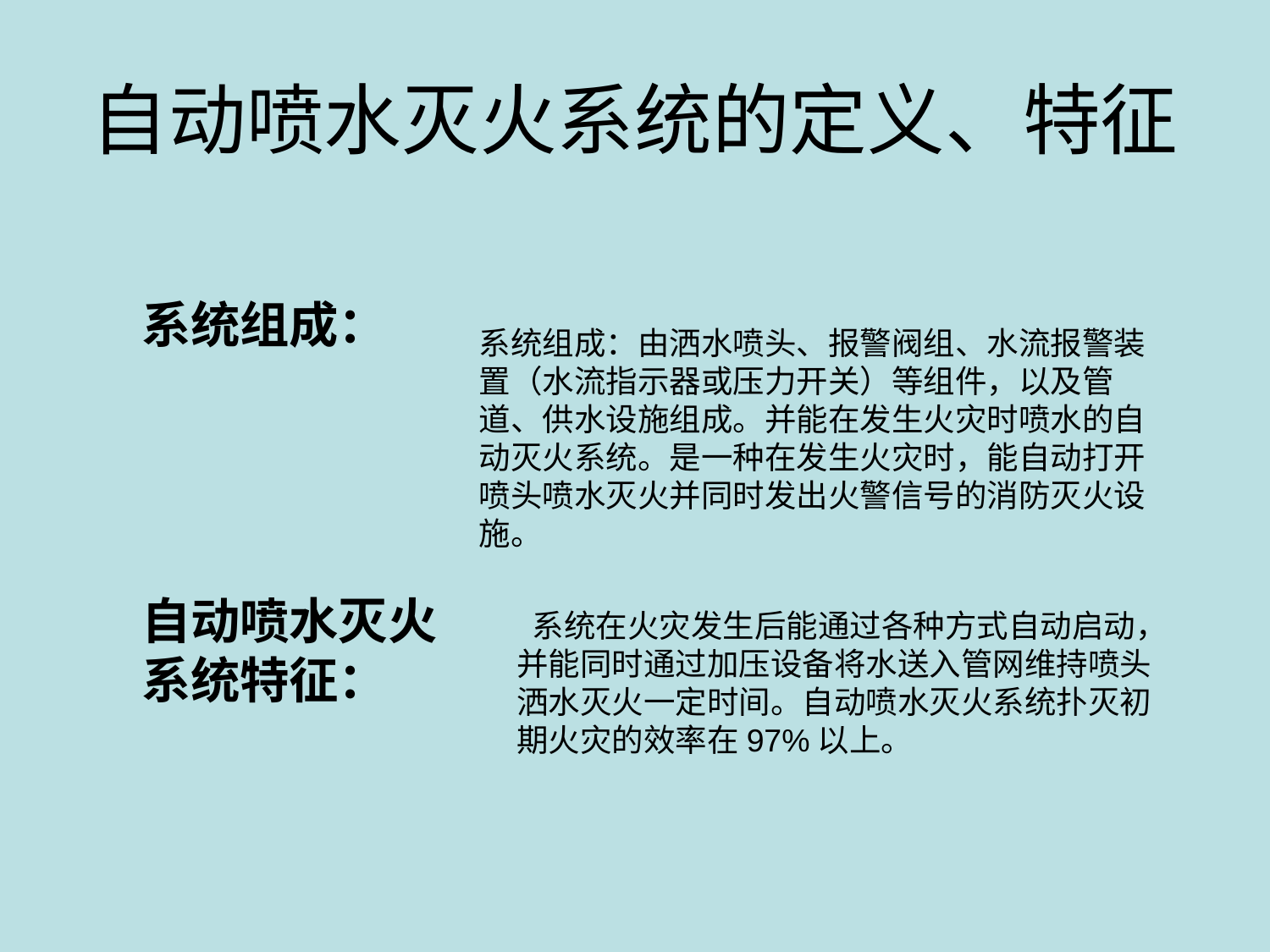

# 自动喷水灭火系统的定义、特征
系统组成：

自动喷水灭火系统特征：
系统组成：由洒水喷头、报警阀组、水流报警装置（水流指示器或压力开关）等组件，以及管道、供水设施组成。并能在发生火灾时喷水的自动灭火系统。是一种在发生火灾时，能自动打开喷头喷水灭火并同时发出火警信号的消防灭火设施。

　　系统在火灾发生后能通过各种方式自动启动，并能同时通过加压设备将水送入管网维持喷头洒水灭火一定时间。自动喷水灭火系统扑灭初期火灾的效率在97%以上。